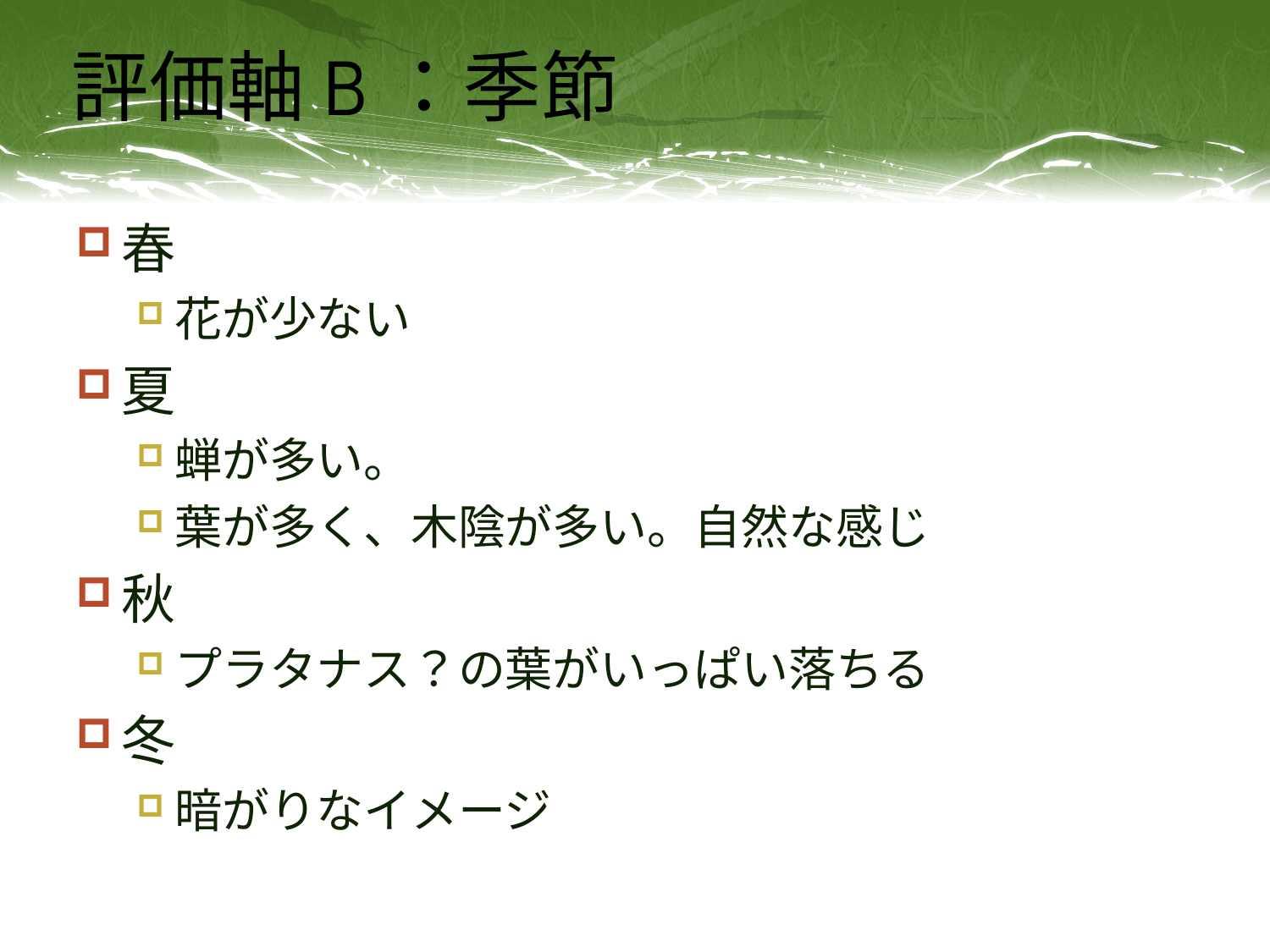

# 評価軸B：季節
春
花が少ない
夏
蝉が多い。
葉が多く、木陰が多い。自然な感じ
秋
プラタナス？の葉がいっぱい落ちる
冬
暗がりなイメージ